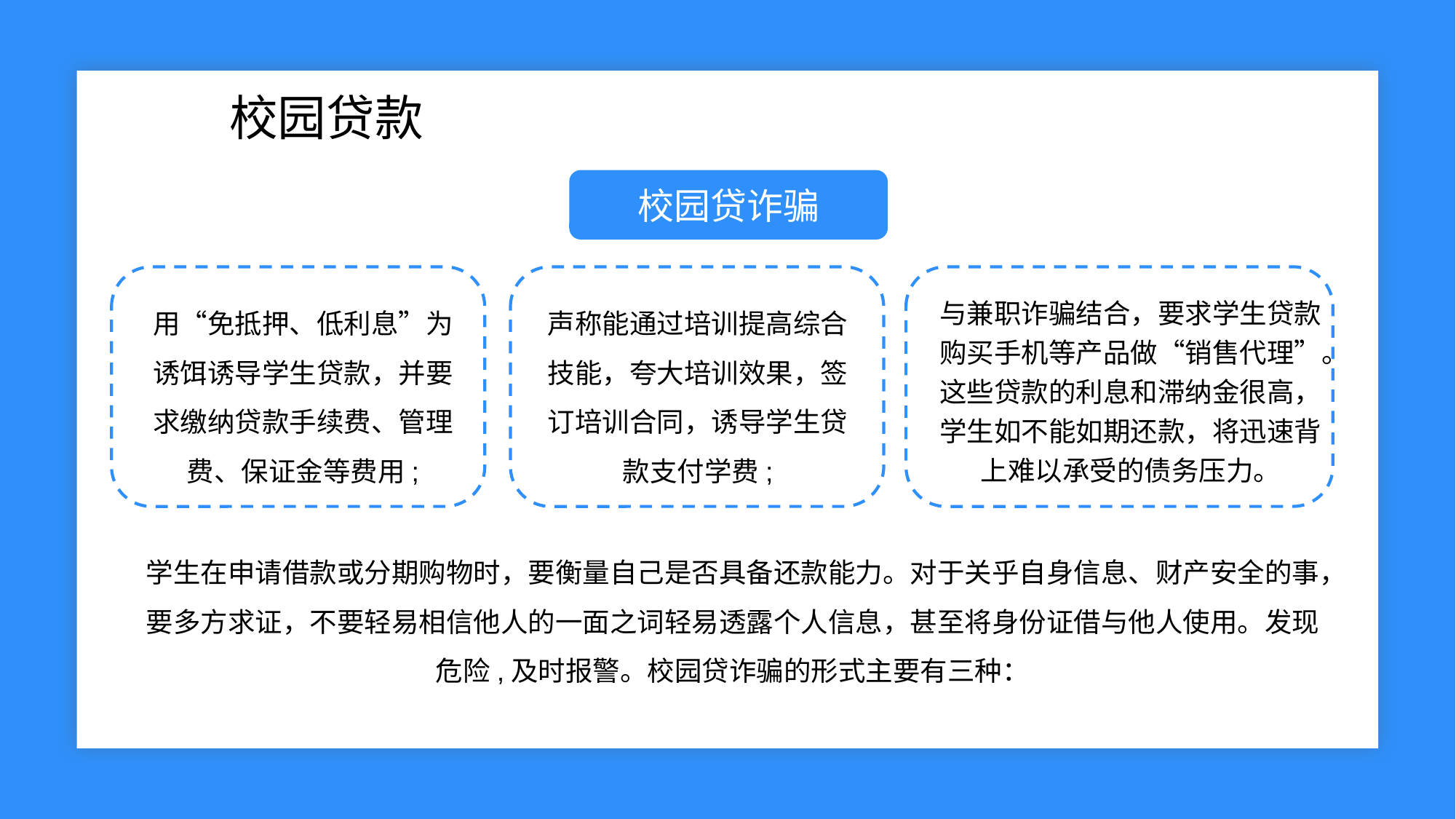

校园贷款
校园贷诈骗

声称能通过培训提高综合技能，夸大培训效果，签订培训合同，诱导学生贷款支付学费;
与兼职诈骗结合，要求学生贷款购买手机等产品做“销售代理”。这些贷款的利息和滞纳金很高，学生如不能如期还款，将迅速背上难以承受的债务压力。
用“免抵押、低利息”为诱饵诱导学生贷款，并要求缴纳贷款手续费、管理费、保证金等费用;
学生在申请借款或分期购物时，要衡量自己是否具备还款能力。对于关乎自身信息、财产安全的事，要多方求证，不要轻易相信他人的一面之词轻易透露个人信息，甚至将身份证借与他人使用。发现危险,及时报警。校园贷诈骗的形式主要有三种：